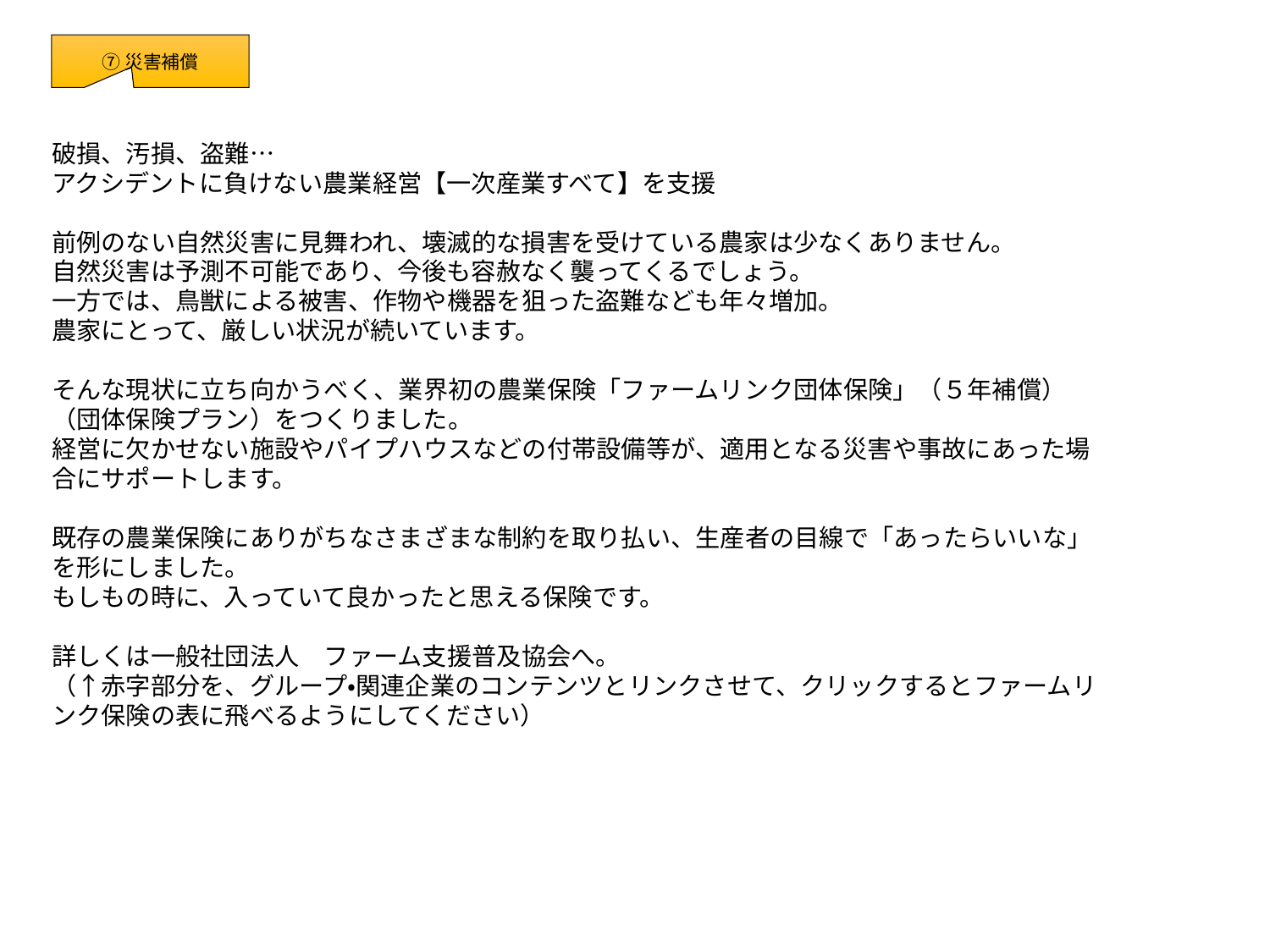

⑦災害補償
破損、汚損、盗難…
アクシデントに負けない農業経営【一次産業すべて】を支援

前例のない自然災害に見舞われ、壊滅的な損害を受けている農家は少なくありません。
自然災害は予測不可能であり、今後も容赦なく襲ってくるでしょう。
一方では、鳥獣による被害、作物や機器を狙った盗難なども年々増加。
農家にとって、厳しい状況が続いています。

そんな現状に立ち向かうべく、業界初の農業保険「ファームリンク団体保険」（５年補償）（団体保険プラン）をつくりました。
経営に欠かせない施設やパイプハウスなどの付帯設備等が、適用となる災害や事故にあった場合にサポートします。

既存の農業保険にありがちなさまざまな制約を取り払い、生産者の目線で「あったらいいな」を形にしました。
もしもの時に、入っていて良かったと思える保険です。

詳しくは一般社団法人　ファーム支援普及協会へ。
（↑赤字部分を、グループ・関連企業のコンテンツとリンクさせて、クリックするとファームリンク保険の表に飛べるようにしてください）